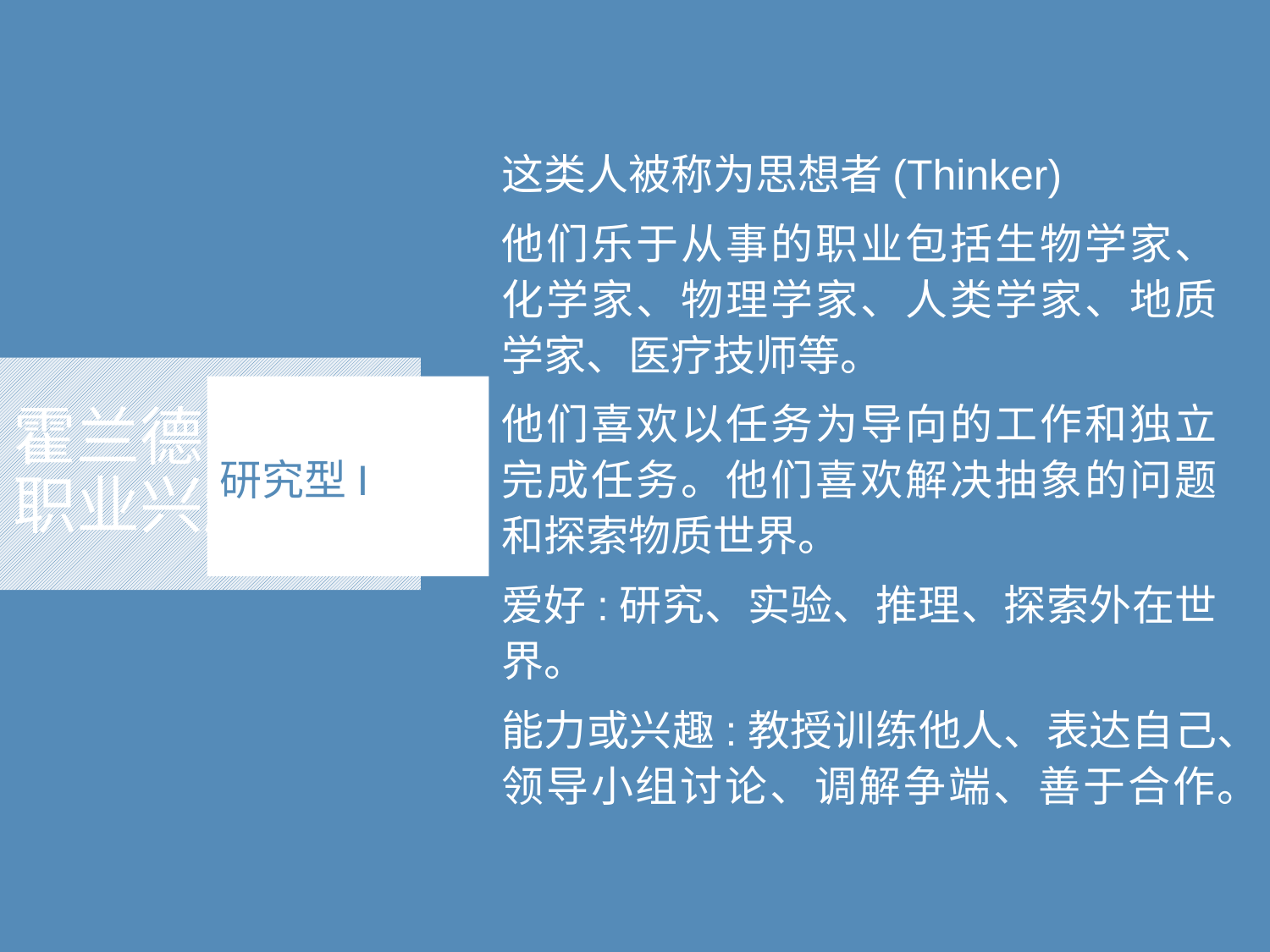

这类人被称为思想者(Thinker)
他们乐于从事的职业包括生物学家、化学家、物理学家、人类学家、地质学家、医疗技师等。
他们喜欢以任务为导向的工作和独立完成任务。他们喜欢解决抽象的问题和探索物质世界。
爱好:研究、实验、推理、探索外在世界。
能力或兴趣:教授训练他人、表达自己、领导小组讨论、调解争端、善于合作。
# 霍兰德 职业兴趣理论
研究型I